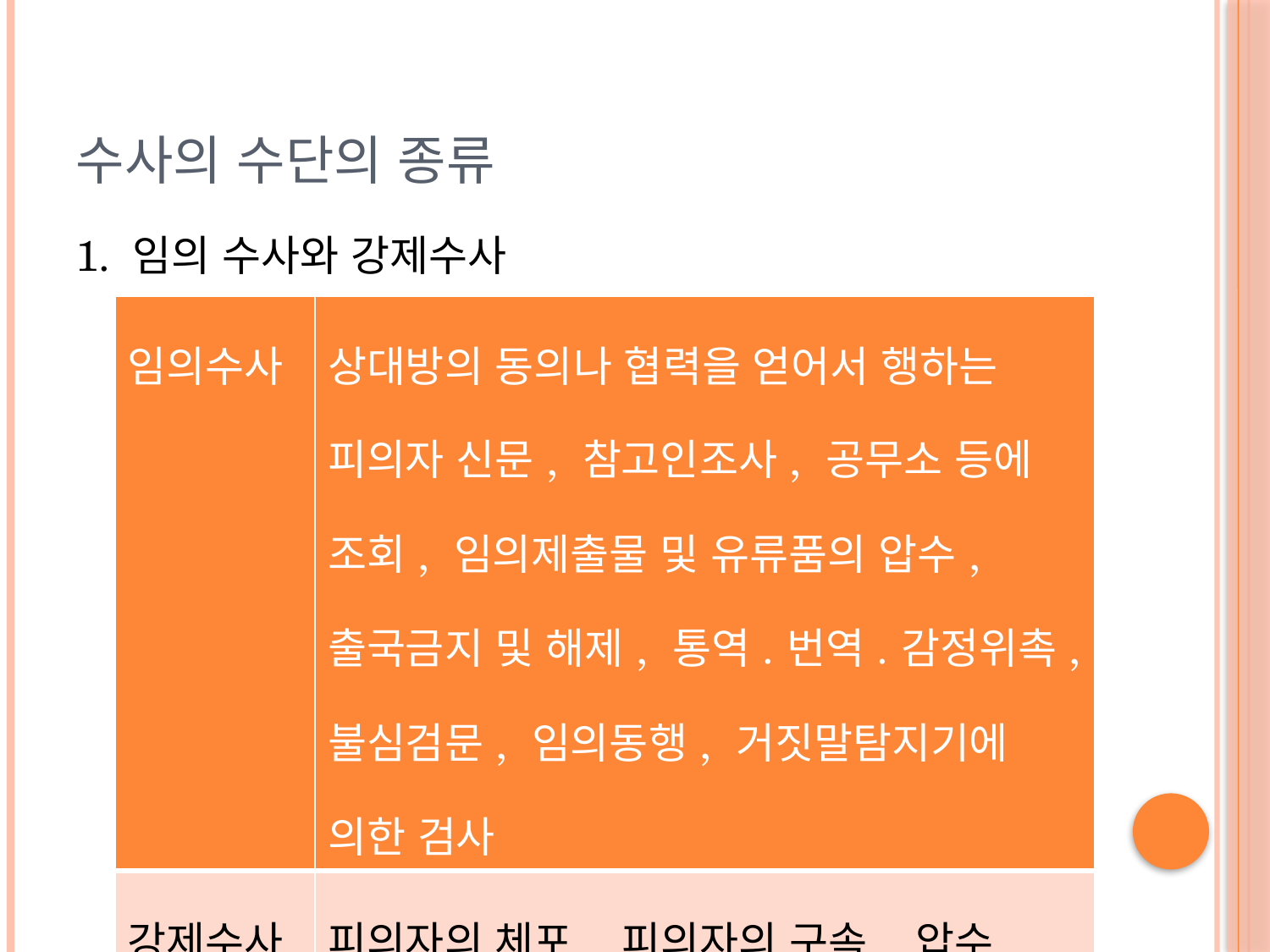

# 수사의 수단의 종류
1. 임의 수사와 강제수사

| 임의수사 | 상대방의 동의나 협력을 얻어서 행하는 피의자 신문, 참고인조사, 공무소 등에 조회, 임의제출물 및 유류품의 압수, 출국금지 및 해제, 통역.번역.감정위촉, 불심검문, 임의동행, 거짓말탐지기에 의한 검사 |
| --- | --- |
| 강제수사 | 피의자의 체포, 피의자의 구속, 압수.수색과 검증, 증거보전의 청구, 증인신문의 청구, 감정유치의 요구, 감청, 사진촬영, 보호실유치, 마취분석 |